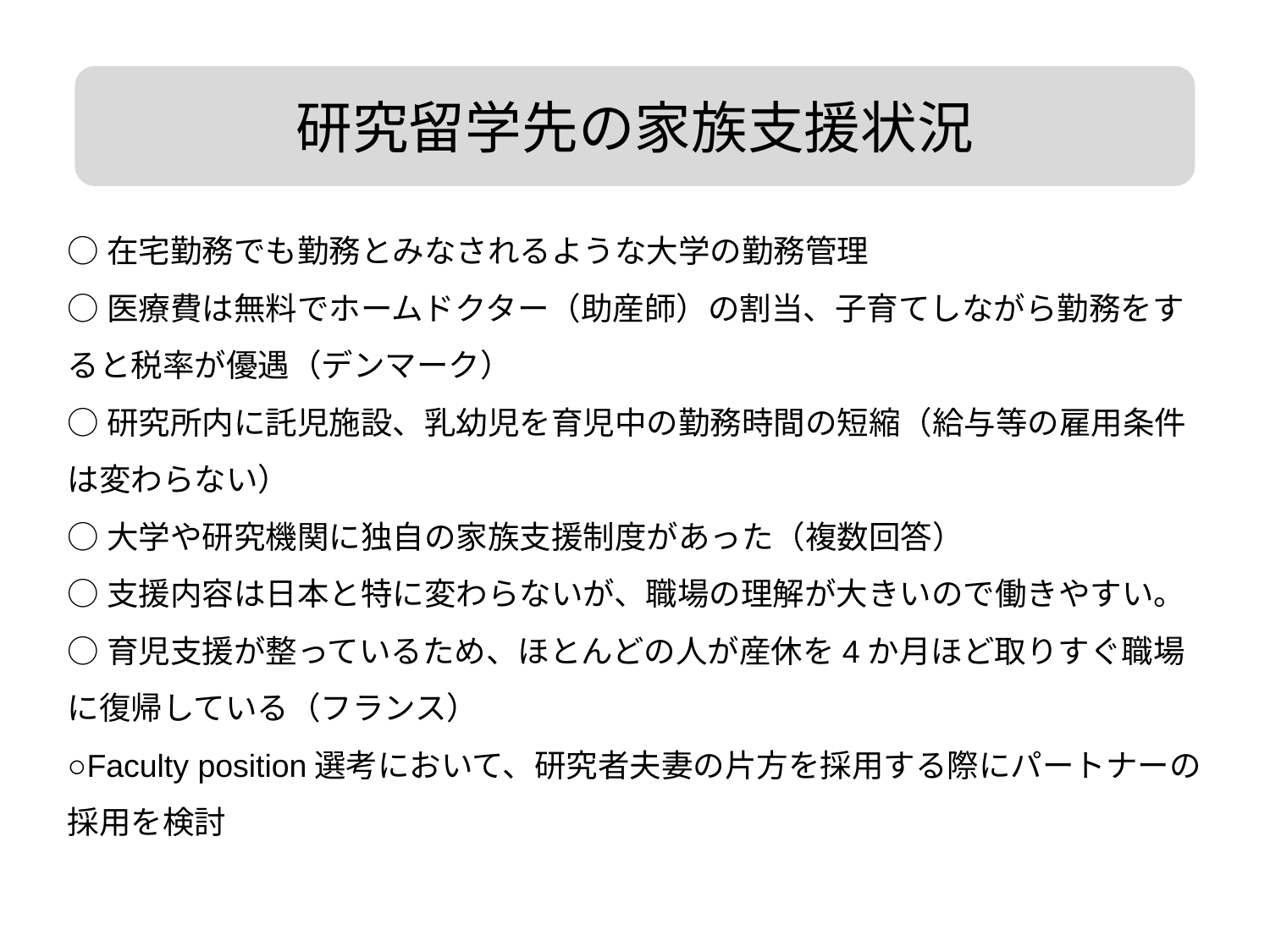

研究留学先の家族支援状況
○在宅勤務でも勤務とみなされるような大学の勤務管理
○医療費は無料でホームドクター（助産師）の割当、子育てしながら勤務をすると税率が優遇（デンマーク）
○研究所内に託児施設、乳幼児を育児中の勤務時間の短縮（給与等の雇用条件は変わらない）
○大学や研究機関に独自の家族支援制度があった（複数回答）
○支援内容は日本と特に変わらないが、職場の理解が大きいので働きやすい。
○育児支援が整っているため、ほとんどの人が産休を4か月ほど取りすぐ職場に復帰している（フランス）
○Faculty position選考において、研究者夫妻の片方を採用する際にパートナーの採用を検討